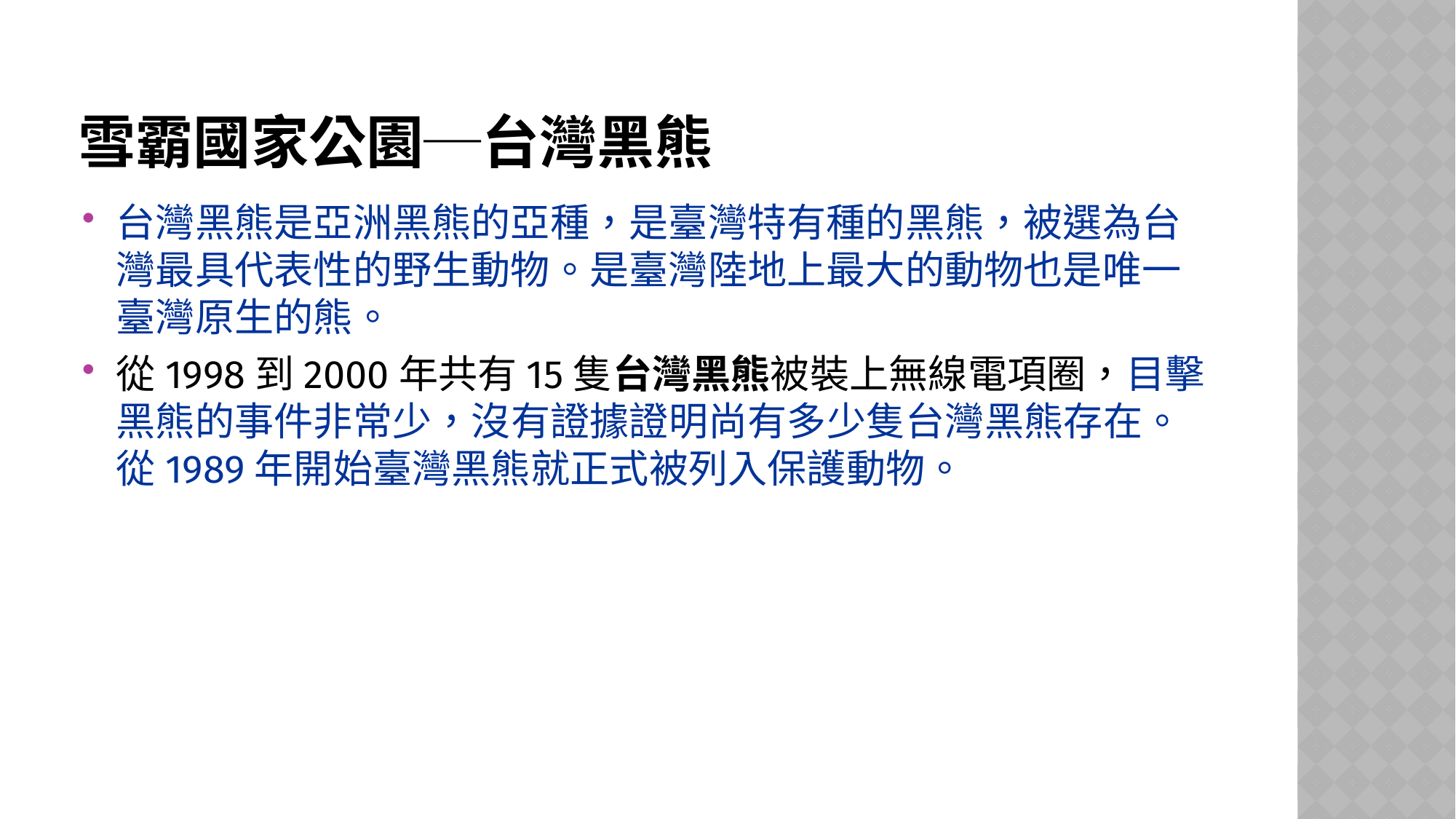

# 雪霸國家公園─台灣黑熊
台灣黑熊是亞洲黑熊的亞種，是臺灣特有種的黑熊，被選為台灣最具代表性的野生動物。是臺灣陸地上最大的動物也是唯一臺灣原生的熊。
從1998到2000年共有15隻台灣黑熊被裝上無線電項圈，目擊黑熊的事件非常少，沒有證據證明尚有多少隻台灣黑熊存在。從1989年開始臺灣黑熊就正式被列入保護動物。